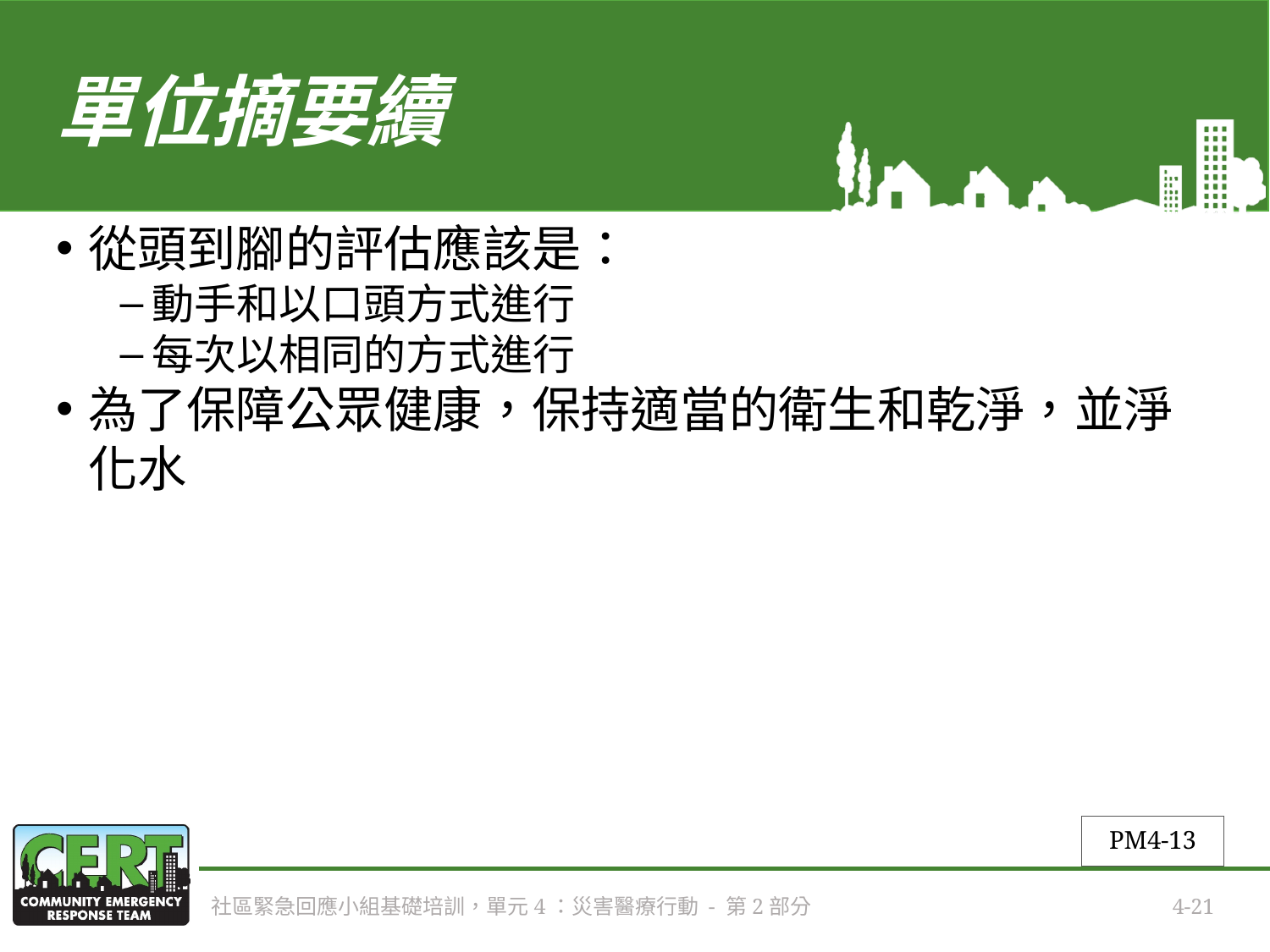

# 單位摘要續
從頭到腳的評估應該是：
動手和以口頭方式進行
每次以相同的方式進行
為了保障公眾健康，保持適當的衛生和乾淨，並淨化水

PM4-13
社區緊急回應小組基礎培訓，單元4：災害醫療行動 - 第2部分
4-21